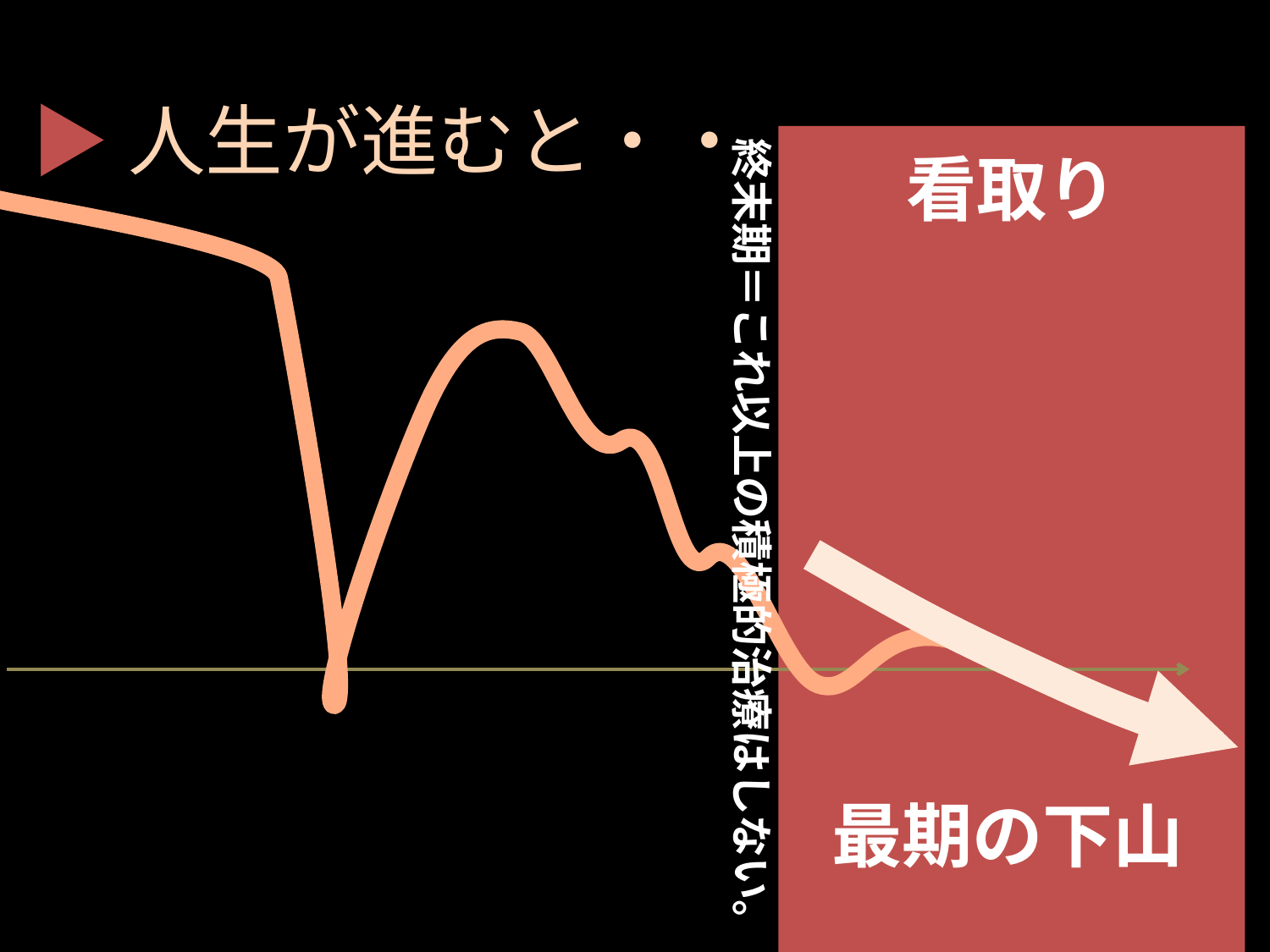

外来通院
▶人生が進むと・・
終末期＝これ以上の積極的治療はしない。

看取り

最期の下山